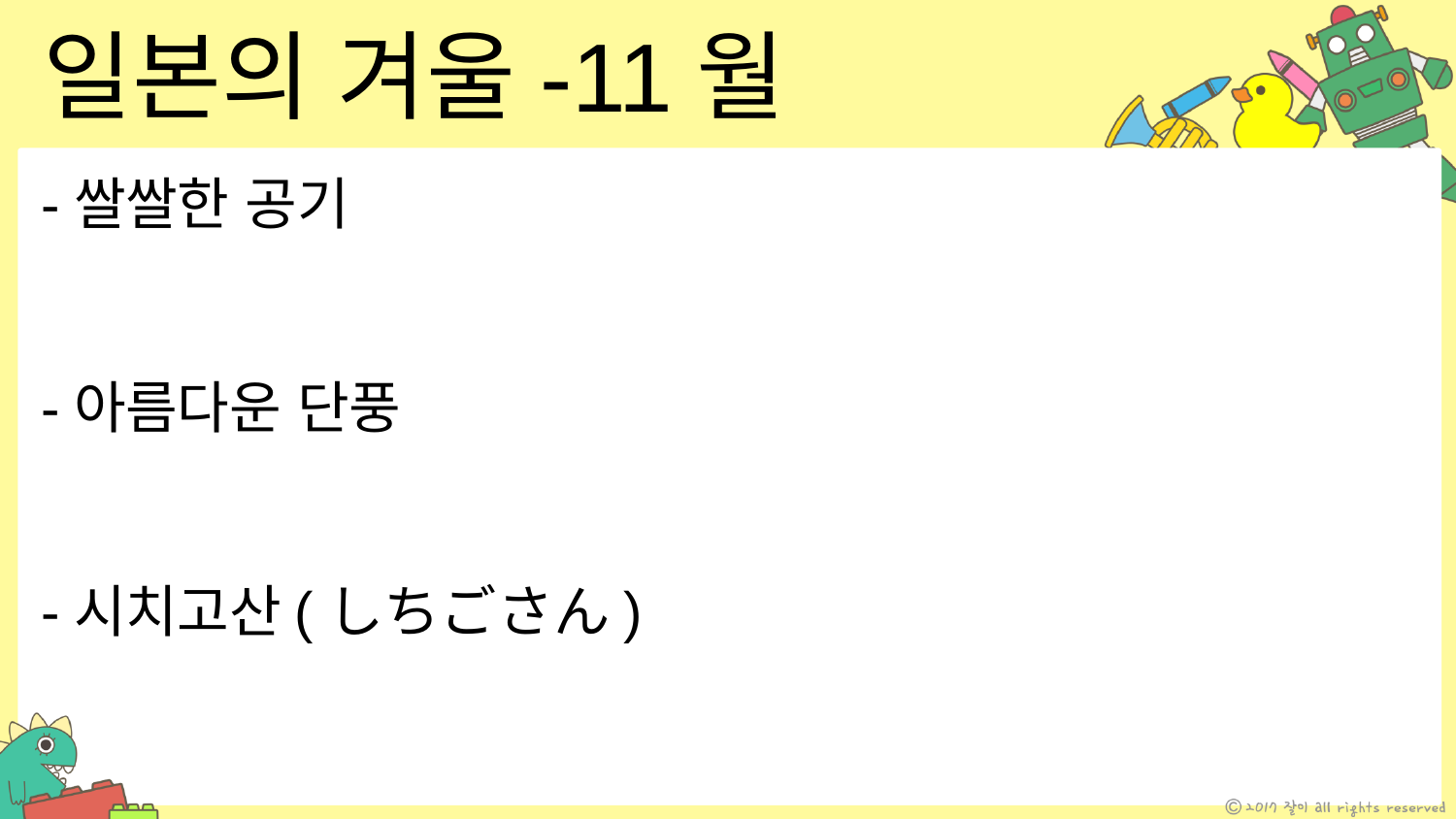

일본의 겨울-11월

-쌀쌀한 공기

-아름다운 단풍

-시치고산(しちごさん)